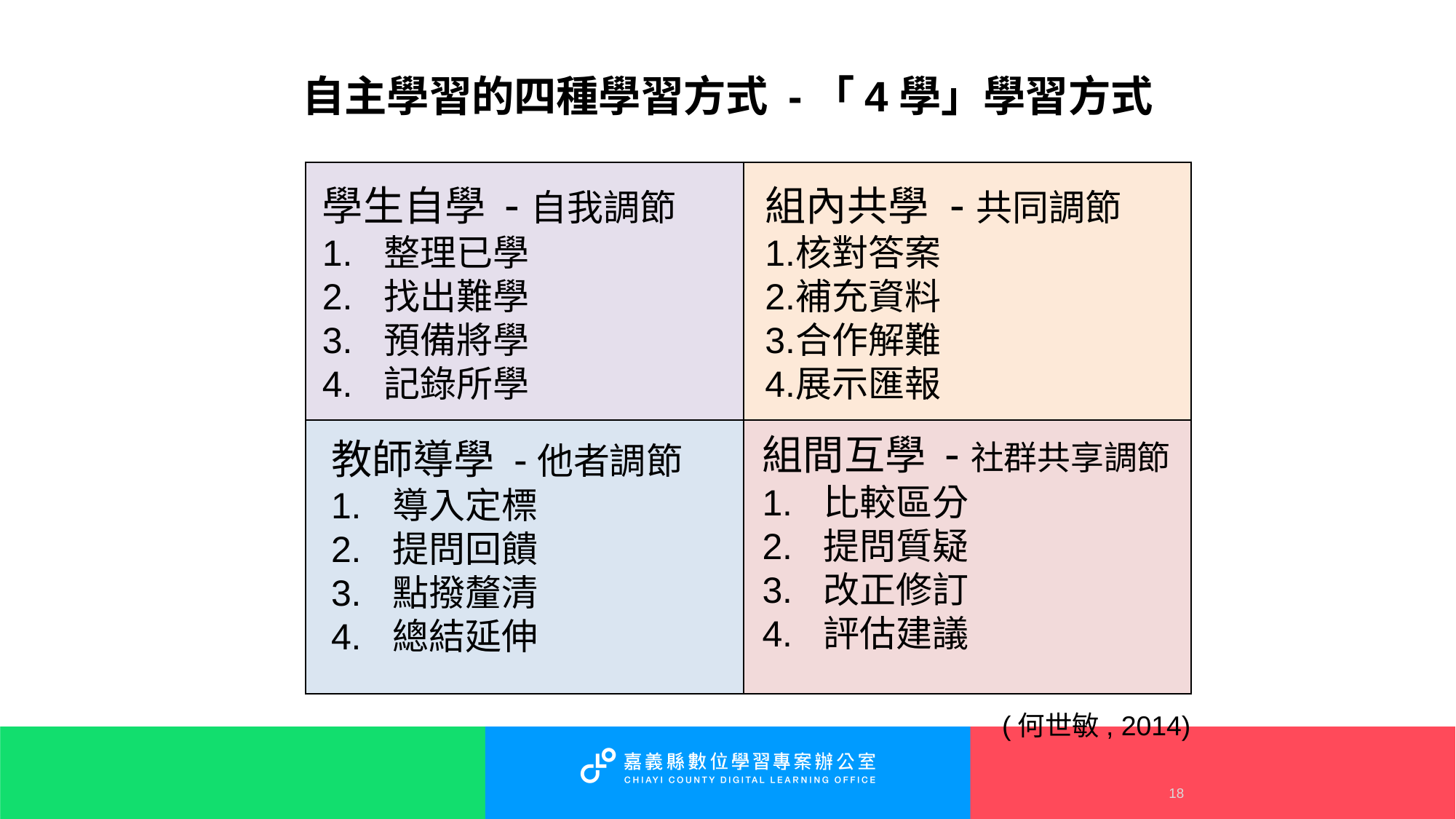

自主學習的四種學習方式 -「4學」學習方式
|  |  |
| --- | --- |
|  |  |
學生自學 -自我調節
整理已學
找出難學
預備將學
記錄所學

組內共學 -共同調節
核對答案
補充資料
合作解難
展示匯報
組間互學 -社群共享調節
比較區分
提問質疑
改正修訂
評估建議

教師導學 -他者調節
導入定標
提問回饋
點撥釐清
總結延伸

(何世敏, 2014)
18